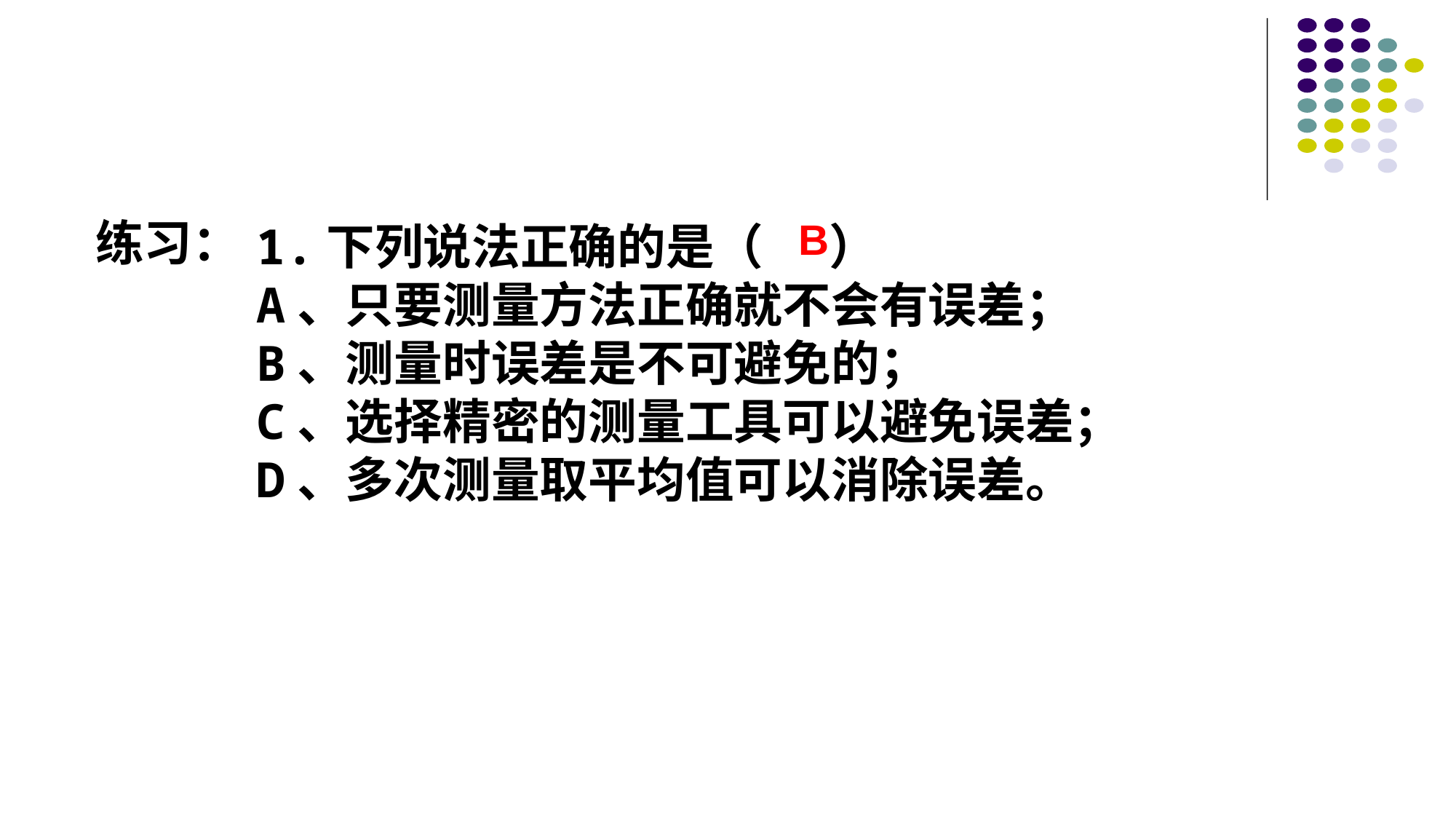

B
练习：
1.下列说法正确的是（      ）
A、只要测量方法正确就不会有误差；
B、测量时误差是不可避免的；
C、选择精密的测量工具可以避免误差；
D、多次测量取平均值可以消除误差。